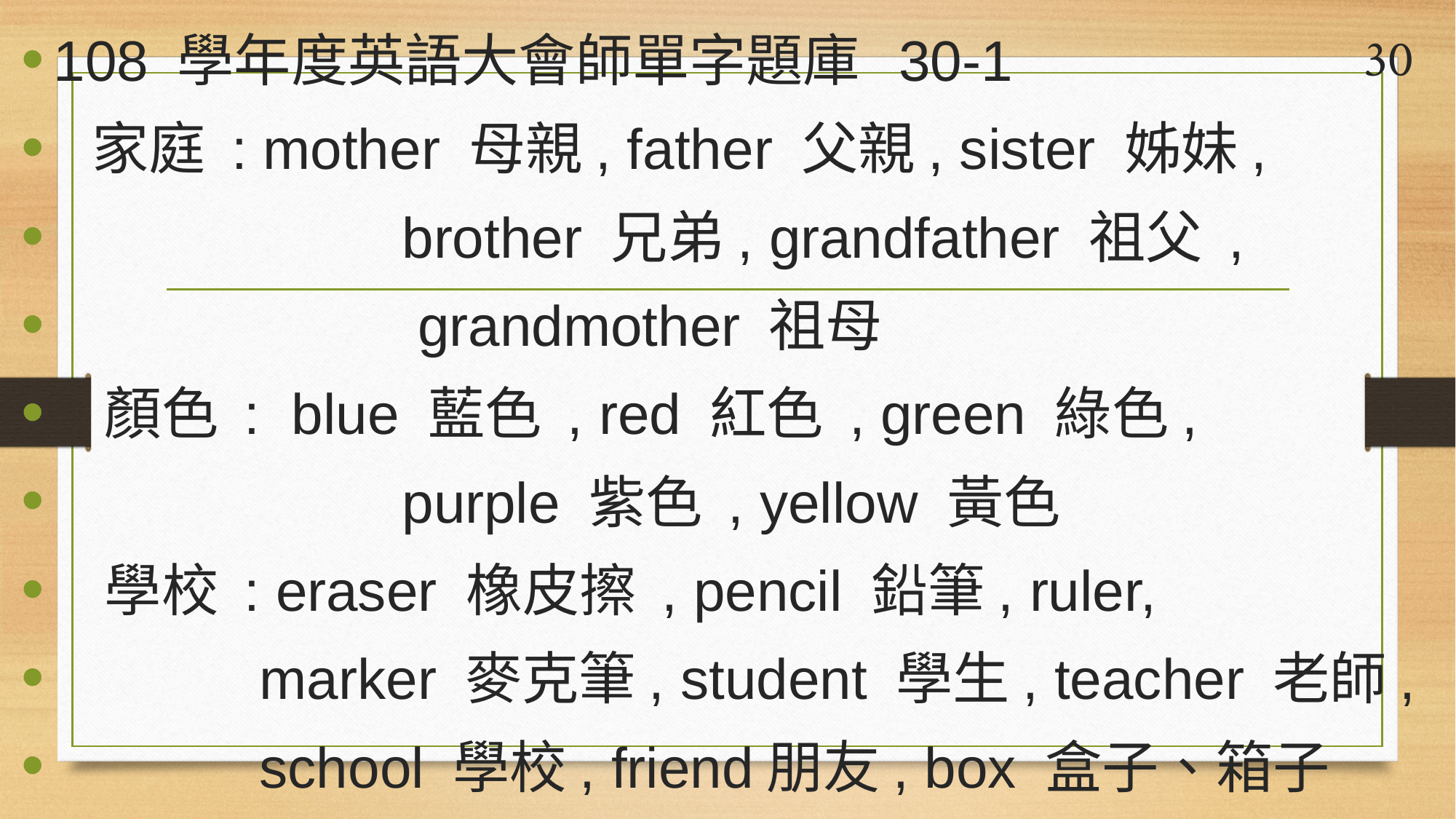

108 學年度英語大會師單字題庫  30-1
  家庭 : mother 母親, father 父親, sister 姊妹,
                      brother 兄弟, grandfather 祖父 ,
                       grandmother 祖母
   顏色 :  blue 藍色 , red 紅色 , green 綠色,
                      purple 紫色 , yellow 黃色
   學校 : eraser 橡皮擦 , pencil 鉛筆, ruler,
             marker 麥克筆, student 學生, teacher 老師,
             school 學校, friend朋友, box 盒子、箱子
# 30